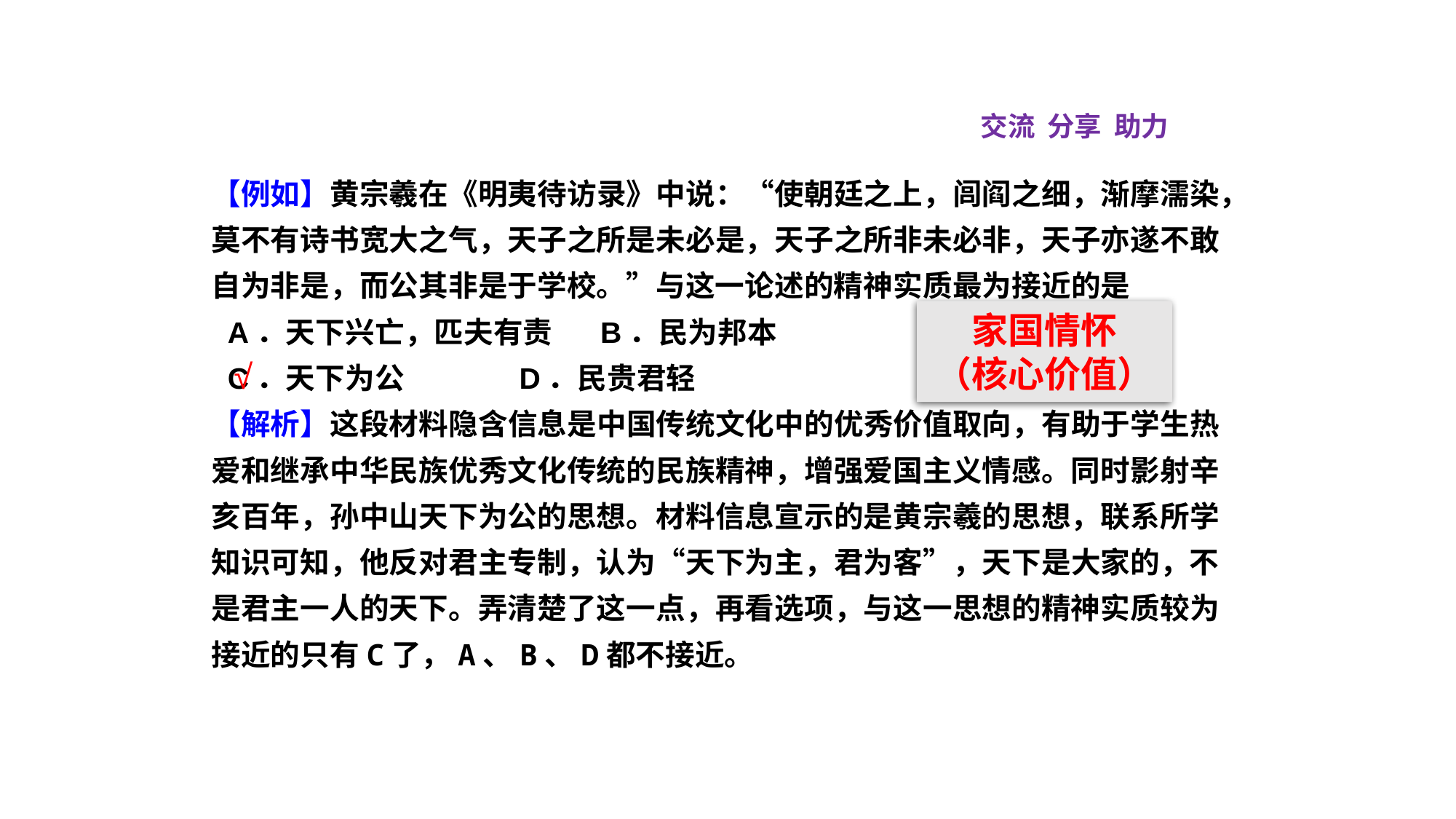

交流  分享  助力
【例如】黄宗羲在《明夷待访录》中说：“使朝廷之上，闾阎之细，渐摩濡染，莫不有诗书宽大之气，天子之所是未必是，天子之所非未必非，天子亦遂不敢自为非是，而公其非是于学校。”与这一论述的精神实质最为接近的是
  A．天下兴亡，匹夫有责      B．民为邦本
  C．天下为公                D．民贵君轻
【解析】这段材料隐含信息是中国传统文化中的优秀价值取向，有助于学生热爱和继承中华民族优秀文化传统的民族精神，增强爱国主义情感。同时影射辛亥百年，孙中山天下为公的思想。材料信息宣示的是黄宗羲的思想，联系所学知识可知，他反对君主专制，认为“天下为主，君为客”，天下是大家的，不是君主一人的天下。弄清楚了这一点，再看选项，与这一思想的精神实质较为接近的只有C了，A、B、D都不接近。
家国情怀
（核心价值）
√